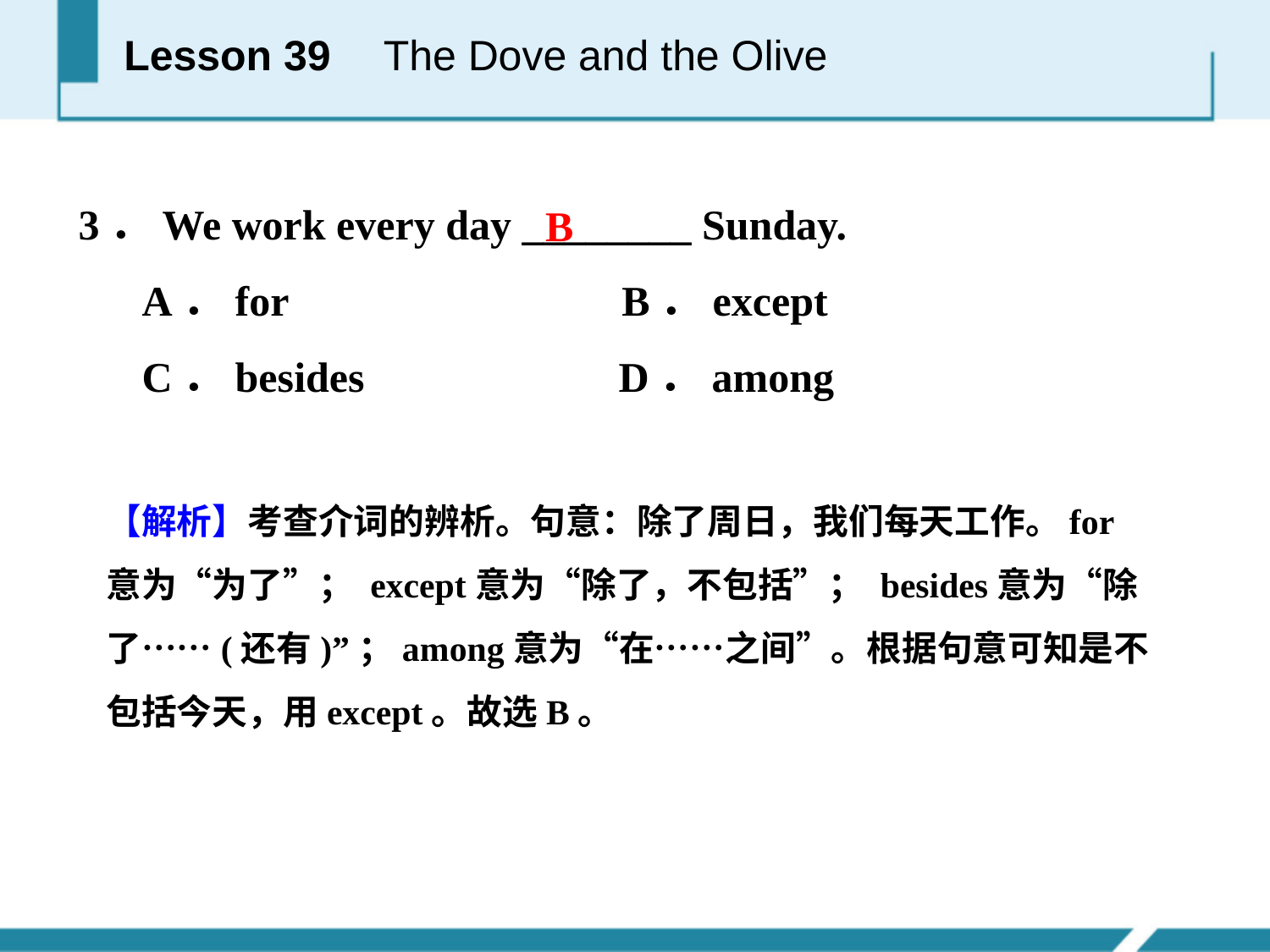

Lesson 39 　The Dove and the Olive
3．We work every day ________ Sunday.
      A．for　　　　               B．except
      C．besides                        D．among
B
【解析】考查介词的辨析。句意：除了周日，我们每天工作。for意为“为了”； except意为“除了，不包括”； besides意为“除了……(还有)”；among意为“在……之间”。根据句意可知是不包括今天，用except。故选B。